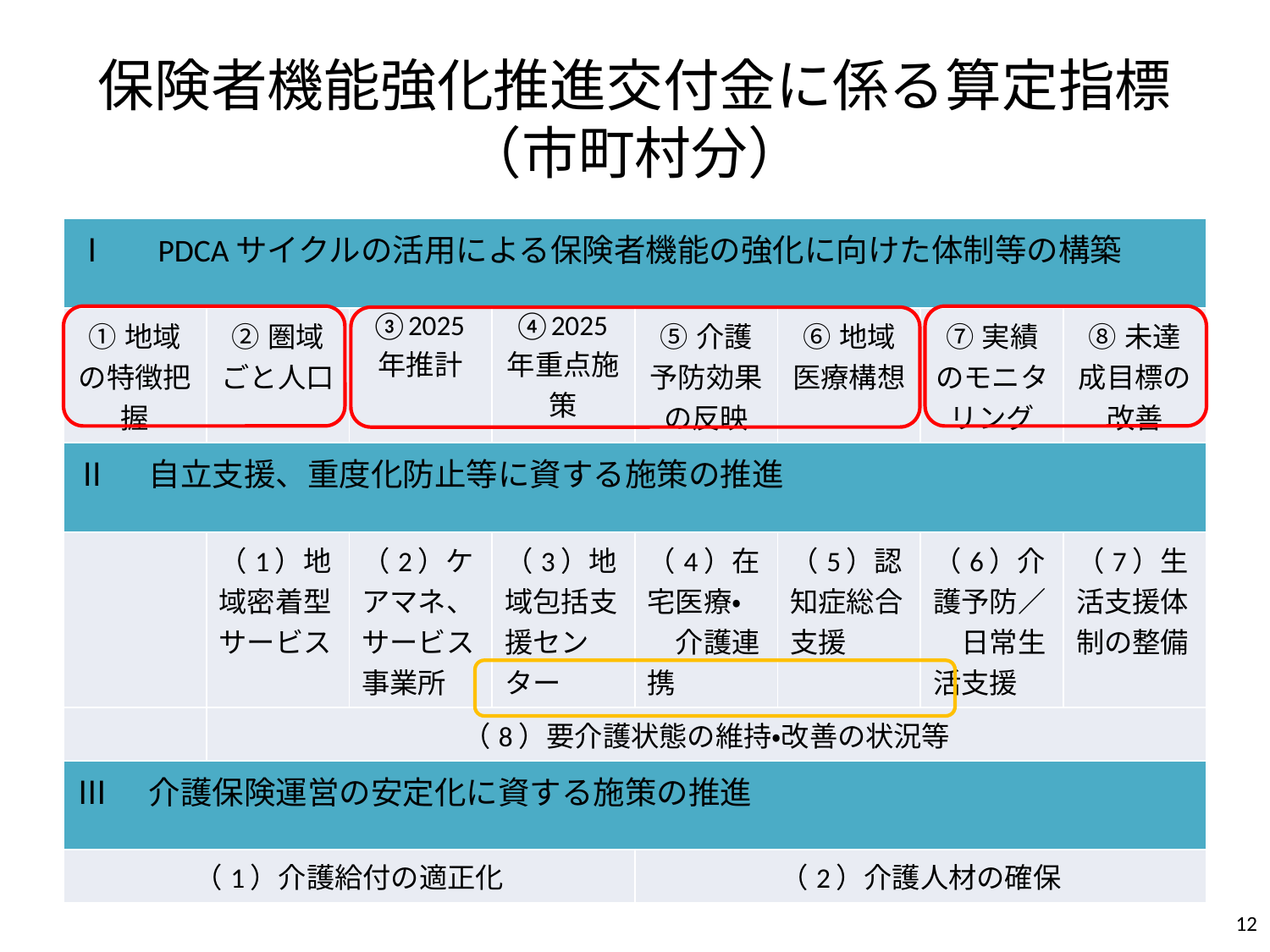

# 保険者機能強化推進交付金に係る算定指標 （市町村分）
| Ⅰ　PDCAサイクルの活用による保険者機能の強化に向けた体制等の構築 |  |  |  |  |  |  |  |
| --- | --- | --- | --- | --- | --- | --- | --- |
| ①地域の特徴把握 | ②圏域ごと人口 | ③2025年推計 | ④2025年重点施策 | ⑤介護予防効果の反映 | ⑥地域医療構想 | ⑦実績のモニタリング | ⑧未達成目標の改善 |
| Ⅱ　自立支援、重度化防止等に資する施策の推進 |  |  |  |  |  |  |  |
|  | （1）地域密着型サービス | （2）ケアマネ、サービス事業所 | （3）地域包括支援センター | （4）在宅医療・　介護連携 | （5）認知症総合支援 | （6）介護予防／　日常生活支援 | （7）生活支援体制の整備 |
|  | （8）要介護状態の維持・改善の状況等 |  |  |  |  |  |  |
| Ⅲ　介護保険運営の安定化に資する施策の推進 |  |  |  |  |  |  |  |
| （1）介護給付の適正化 |  |  |  | （2）介護人材の確保 |  |  |  |

12